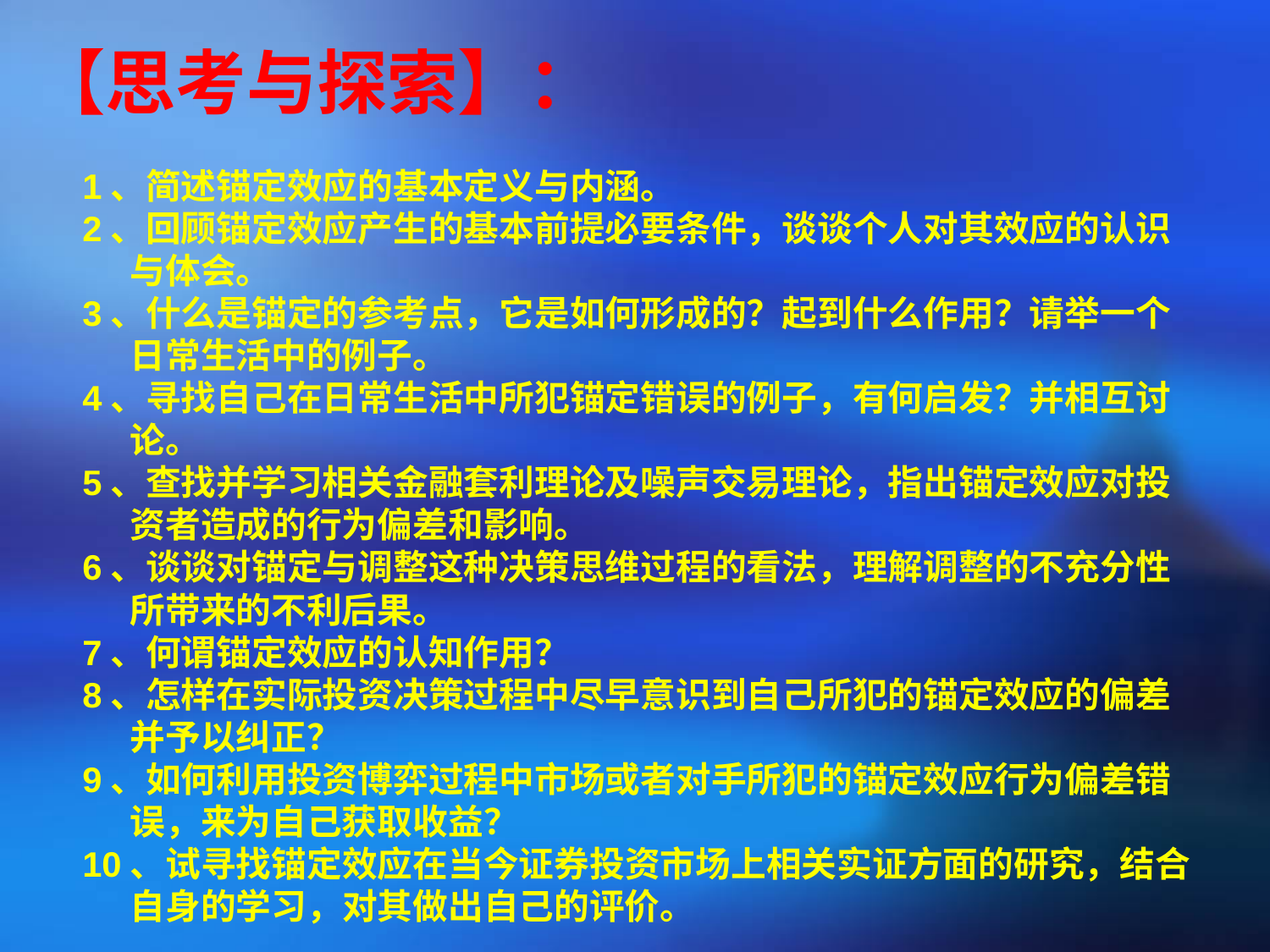

【思考与探索】：
1、简述锚定效应的基本定义与内涵。
2、回顾锚定效应产生的基本前提必要条件，谈谈个人对其效应的认识与体会。
3、什么是锚定的参考点，它是如何形成的？起到什么作用？请举一个日常生活中的例子。
4、寻找自己在日常生活中所犯锚定错误的例子，有何启发？并相互讨论。
5、查找并学习相关金融套利理论及噪声交易理论，指出锚定效应对投资者造成的行为偏差和影响。
6、谈谈对锚定与调整这种决策思维过程的看法，理解调整的不充分性所带来的不利后果。
7、何谓锚定效应的认知作用？
8、怎样在实际投资决策过程中尽早意识到自己所犯的锚定效应的偏差并予以纠正？
9、如何利用投资博弈过程中市场或者对手所犯的锚定效应行为偏差错误，来为自己获取收益？
10、试寻找锚定效应在当今证券投资市场上相关实证方面的研究，结合自身的学习，对其做出自己的评价。